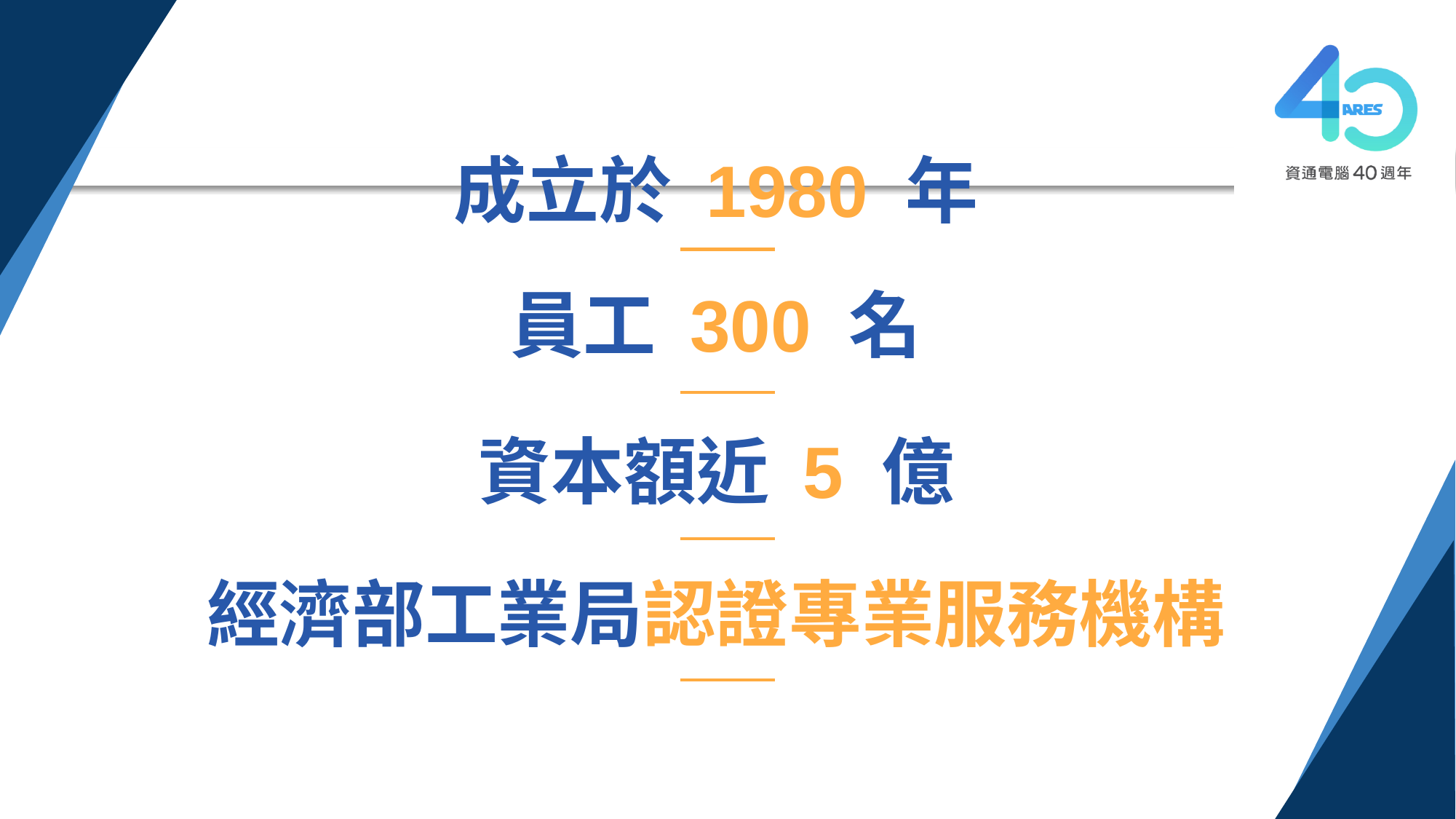

成立於 1980 年
員工 300 名
資本額近 5 億
經濟部工業局認證專業服務機構